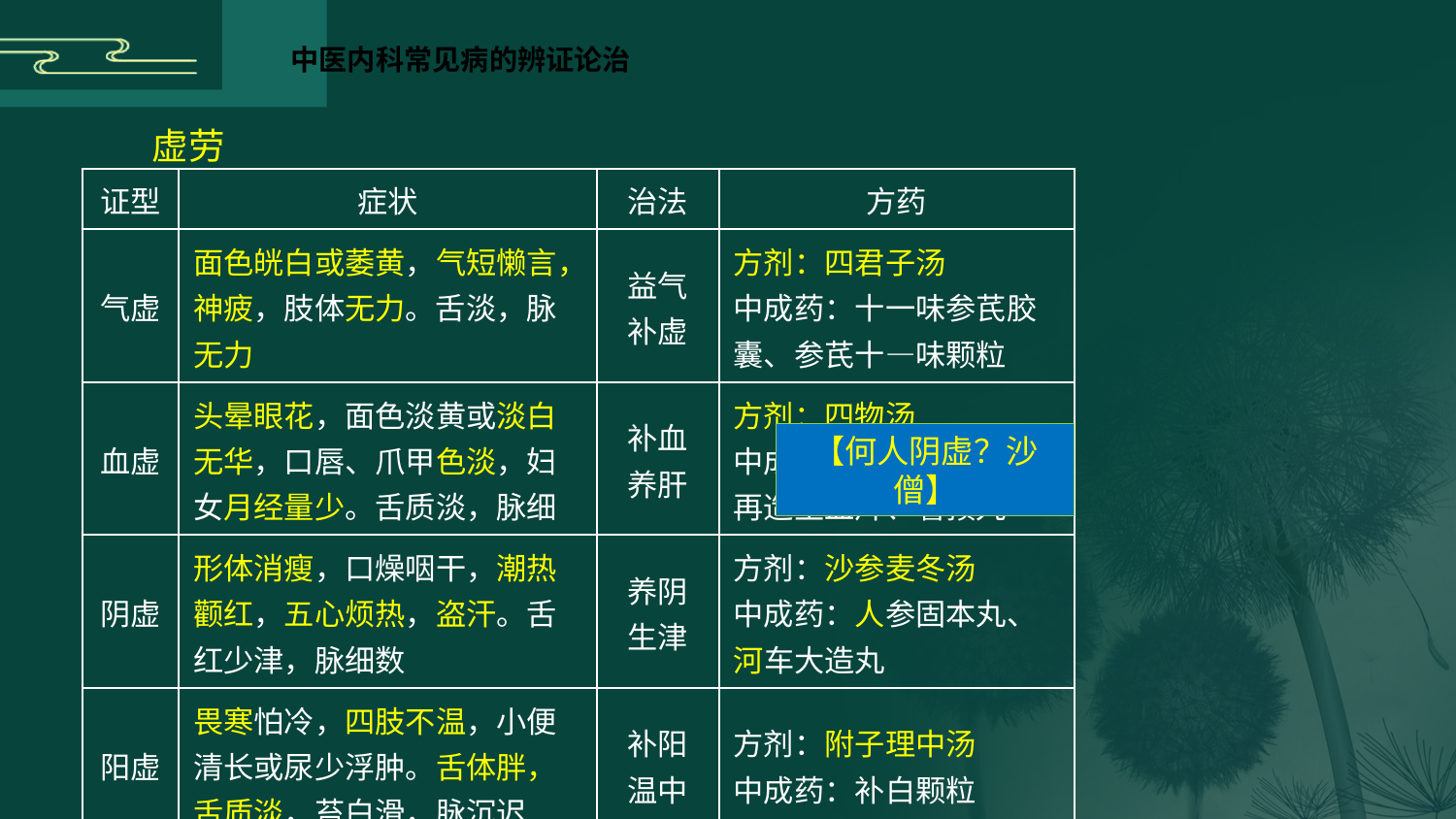

虚劳

| 证型 | 症状 | 治法 | 方药 |
| --- | --- | --- | --- |
| 气虚 | 面色㿠白或萎黄，气短懒言，神疲，肢体无力。舌淡，脉无力 | 益气 补虚 | 方剂：四君子汤 中成药：十一味参芪胶囊、参芪十—味颗粒 |
| 血虚 | 头晕眼花，面色淡黄或淡白无华，口唇、爪甲色淡，妇女月经量少。舌质淡，脉细 | 补血 养肝 | 方剂：四物汤 中成药：归芪口服液、再造生血片、薯蓣丸 |
| 阴虚 | 形体消瘦，口燥咽干，潮热颧红，五心烦热，盗汗。舌红少津，脉细数 | 养阴 生津 | 方剂：沙参麦冬汤 中成药：人参固本丸、河车大造丸 |
| 阳虚 | 畏寒怕冷，四肢不温，小便清长或尿少浮肿。舌体胖，舌质淡，苔白滑，脉沉迟 | 补阳 温中 | 方剂：附子理中汤 中成药：补白颗粒 |
【何人阴虚？沙僧】